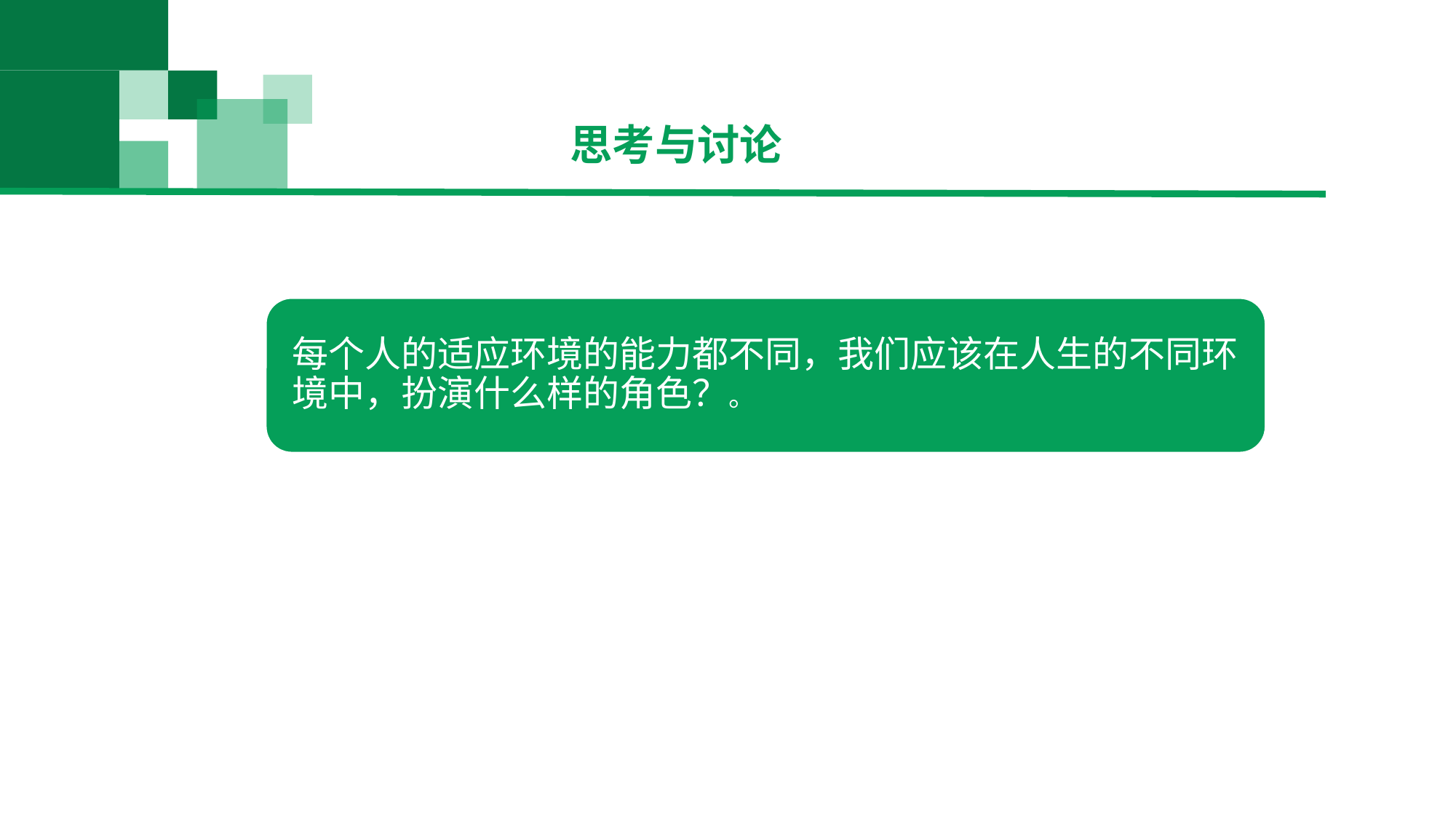

思考与讨论
每个人的适应环境的能力都不同，我们应该在人生的不同环境中，扮演什么样的角色？。